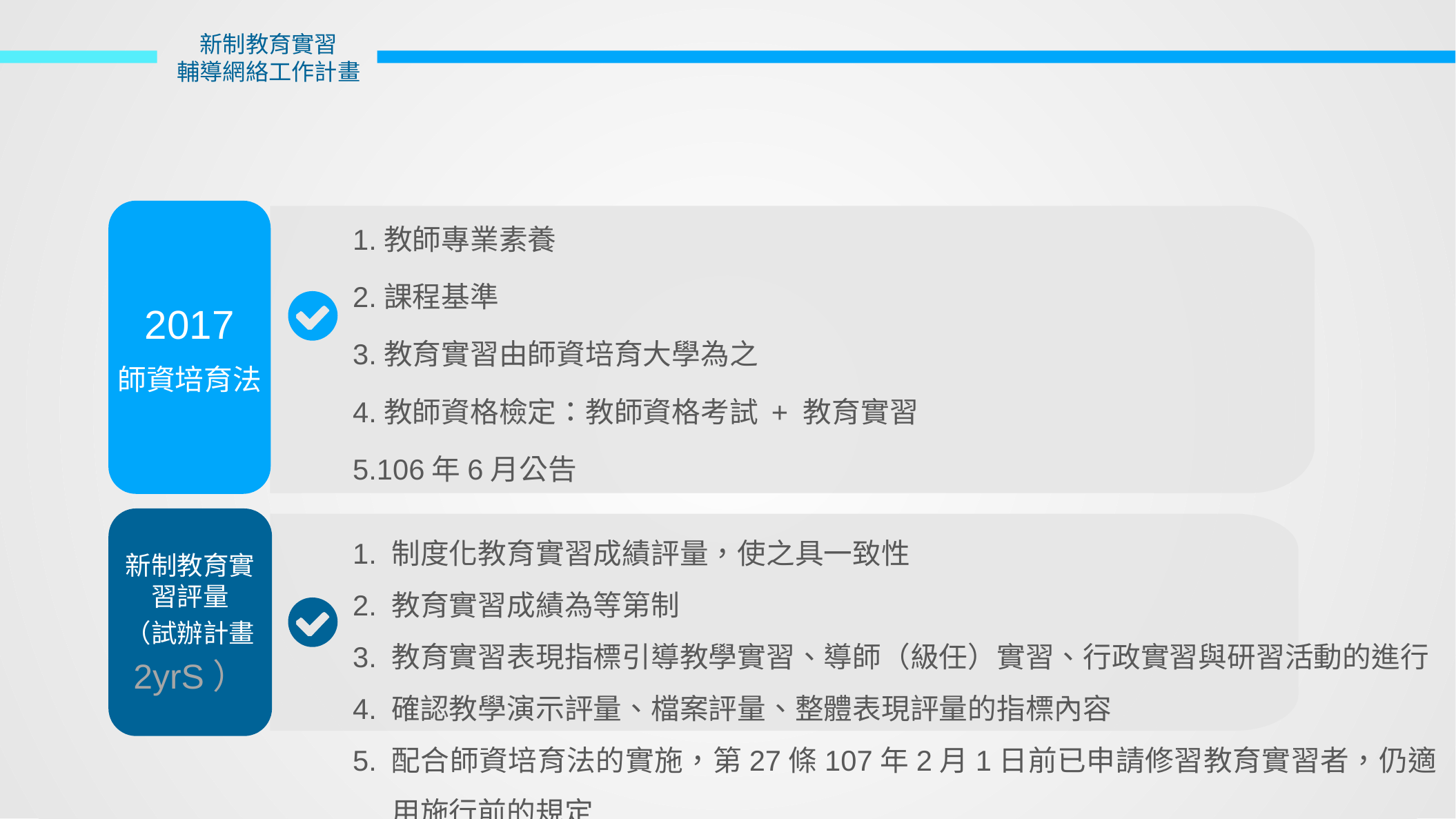

新制教育實習
輔導網絡工作計畫

2017
師資培育法
1.教師專業素養
2.課程基準
3.教育實習由師資培育大學為之
4.教師資格檢定：教師資格考試 + 教育實習
5.106年6月公告

新制教育實習評量
（試辦計畫
2yrS）

制度化教育實習成績評量，使之具一致性
教育實習成績為等第制
教育實習表現指標引導教學實習、導師（級任）實習、行政實習與研習活動的進行
確認教學演示評量、檔案評量、整體表現評量的指標內容
配合師資培育法的實施，第27條107年2月1日前已申請修習教育實習者，仍適用施行前的規定